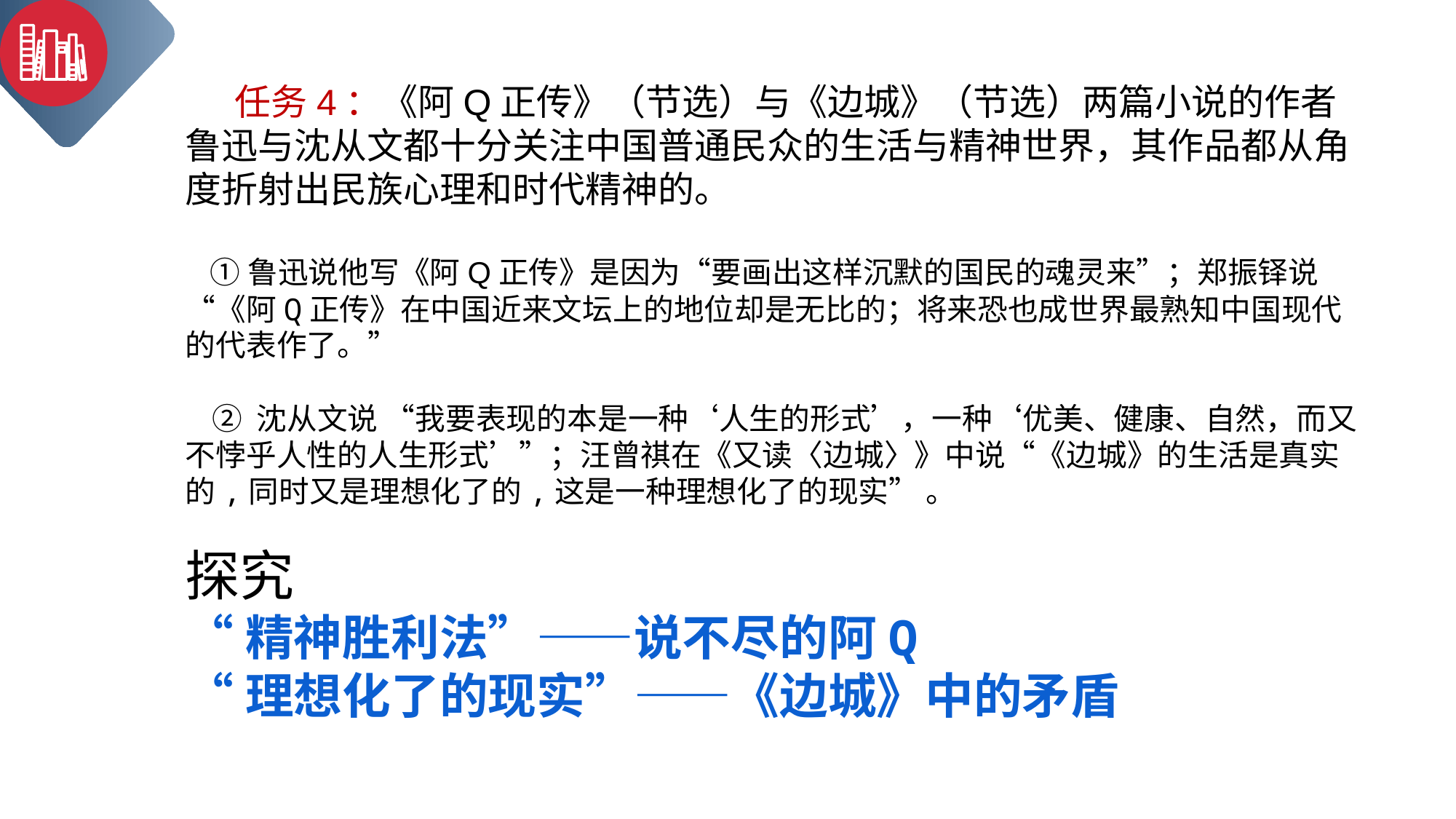

任务4：《阿Q正传》（节选）与《边城》（节选）两篇小说的作者鲁迅与沈从文都十分关注中国普通民众的生活与精神世界，其作品都从角度折射出民族心理和时代精神的。

    ①鲁迅说他写《阿Q正传》是因为“要画出这样沉默的国民的魂灵来”；郑振铎说“《阿Q正传》在中国近来文坛上的地位却是无比的；将来恐也成世界最熟知中国现代的代表作了。”

    ② 沈从文说 “我要表现的本是一种‘人生的形式’，一种‘优美、健康、自然，而又不悖乎人性的人生形式’”；汪曾祺在《又读〈边城〉》中说“《边城》的生活是真实的,同时又是理想化了的,这是一种理想化了的现实” 。

探究
“精神胜利法”——说不尽的阿Q
“理想化了的现实”——《边城》中的矛盾